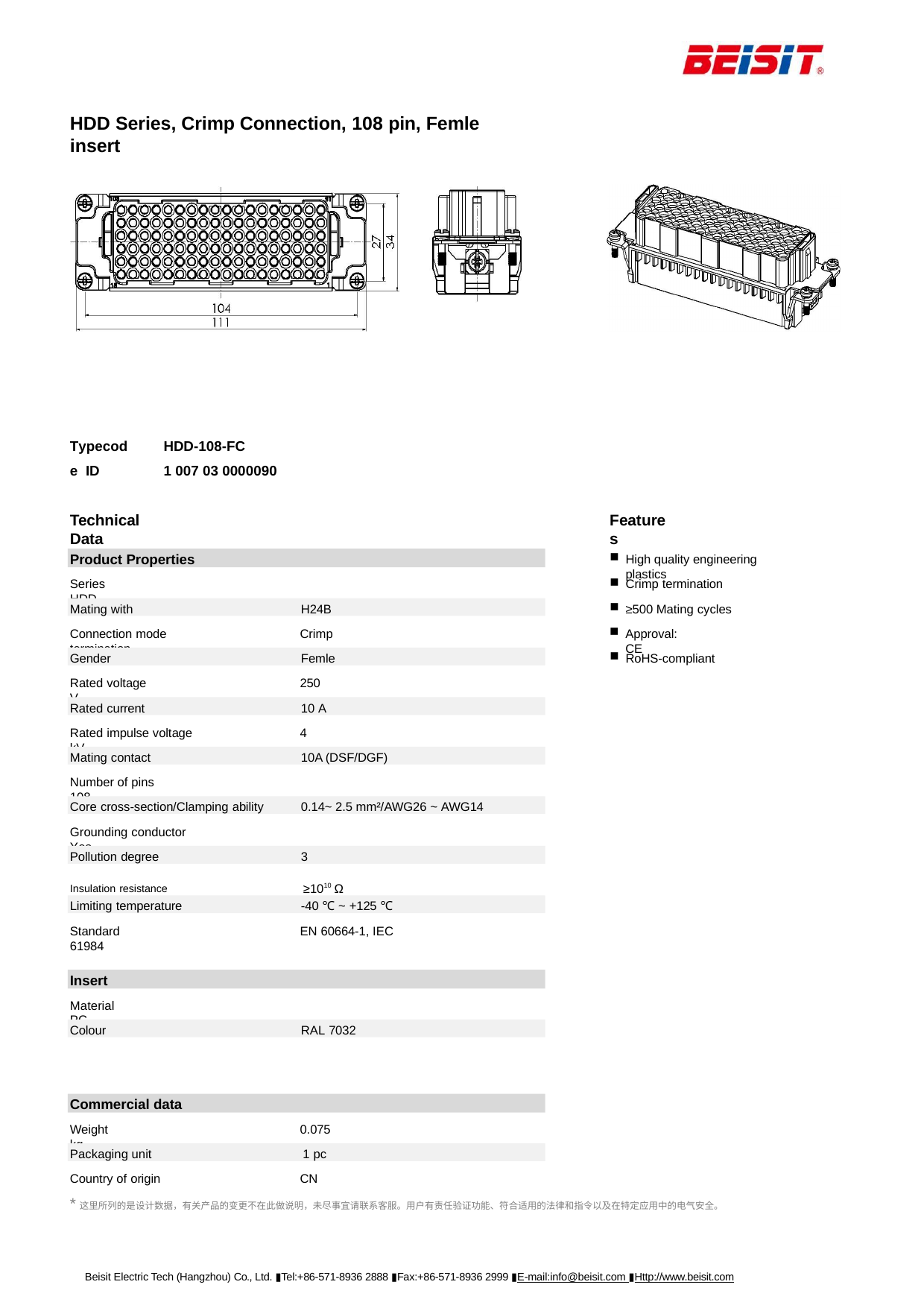

HDD Series, Crimp Connection, 108 pin, Femle insert

Typecode  ID
HDD-108-FC
1 007 03 0000090
Technical Data
Features
Product Properties
High quality engineering plastics
Series	HDD
Crimp termination
Mating with	H24B
≥500 Mating cycles
Connection mode	Crimp termination
Approval: CE
Gender	Femle
RoHS-compliant
Rated voltage	250 V
Rated current	10 A
Rated impulse voltage	4 kV
Mating contact	10A (DSF/DGF)
Number of pins	108
Core cross-section/Clamping ability	0.14~ 2.5 mm²/AWG26 ~ AWG14
Grounding conductor	Yes
Pollution degree	3
Insulation resistance	≥1010 Ω
Limiting temperature	-40 ℃ ~ +125 ℃
Standard	EN 60664-1, IEC 61984
Insert
Material	PC
Colour	RAL 7032
Commercial data
Weight	0.075 kg
Packaging unit	1 pc
Country of origin	CN
*这里所列的是设计数据，有关产品的变更不在此做说明，未尽事宜请联系客服。用户有责任验证功能、符合适用的法律和指令以及在特定应用中的电气安全。
Beisit Electric Tech (Hangzhou) Co., Ltd. ▮Tel:+86-571-8936 2888 ▮Fax:+86-571-8936 2999 ▮E-mail:info@beisit.com ▮Http://www.beisit.com